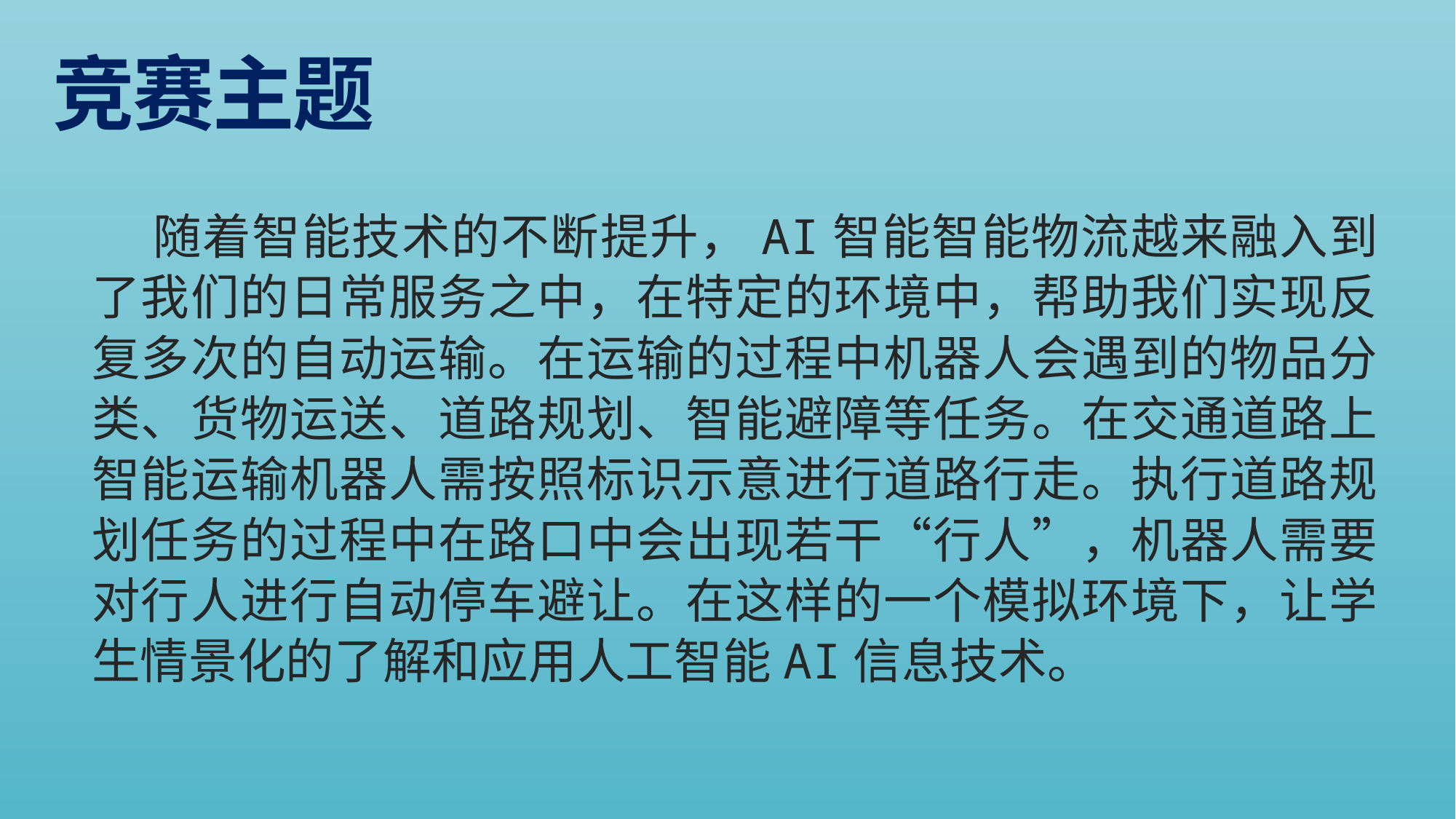

# 竞赛主题
    随着智能技术的不断提升，AI智能智能物流越来融入到了我们的日常服务之中，在特定的环境中，帮助我们实现反复多次的自动运输。在运输的过程中机器人会遇到的物品分类、货物运送、道路规划、智能避障等任务。在交通道路上智能运输机器人需按照标识示意进行道路行走。执行道路规划任务的过程中在路口中会出现若干“行人”，机器人需要对行人进行自动停车避让。在这样的一个模拟环境下，让学生情景化的了解和应用人工智能AI信息技术。